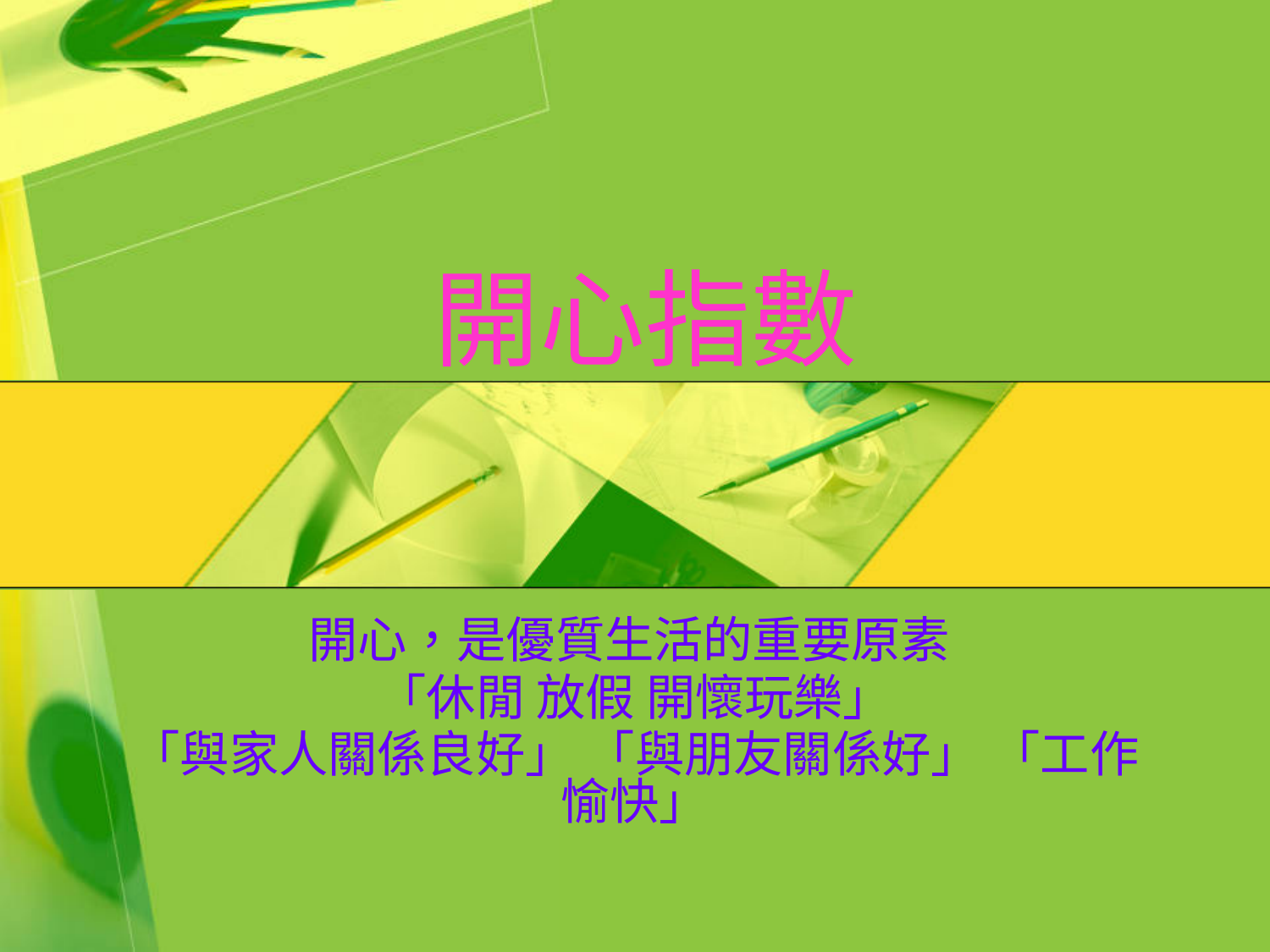

# 開心指數
開心，是優質生活的重要原素
「休閒 放假 開懷玩樂」
「與家人關係良好」 「與朋友關係好」 「工作愉快」